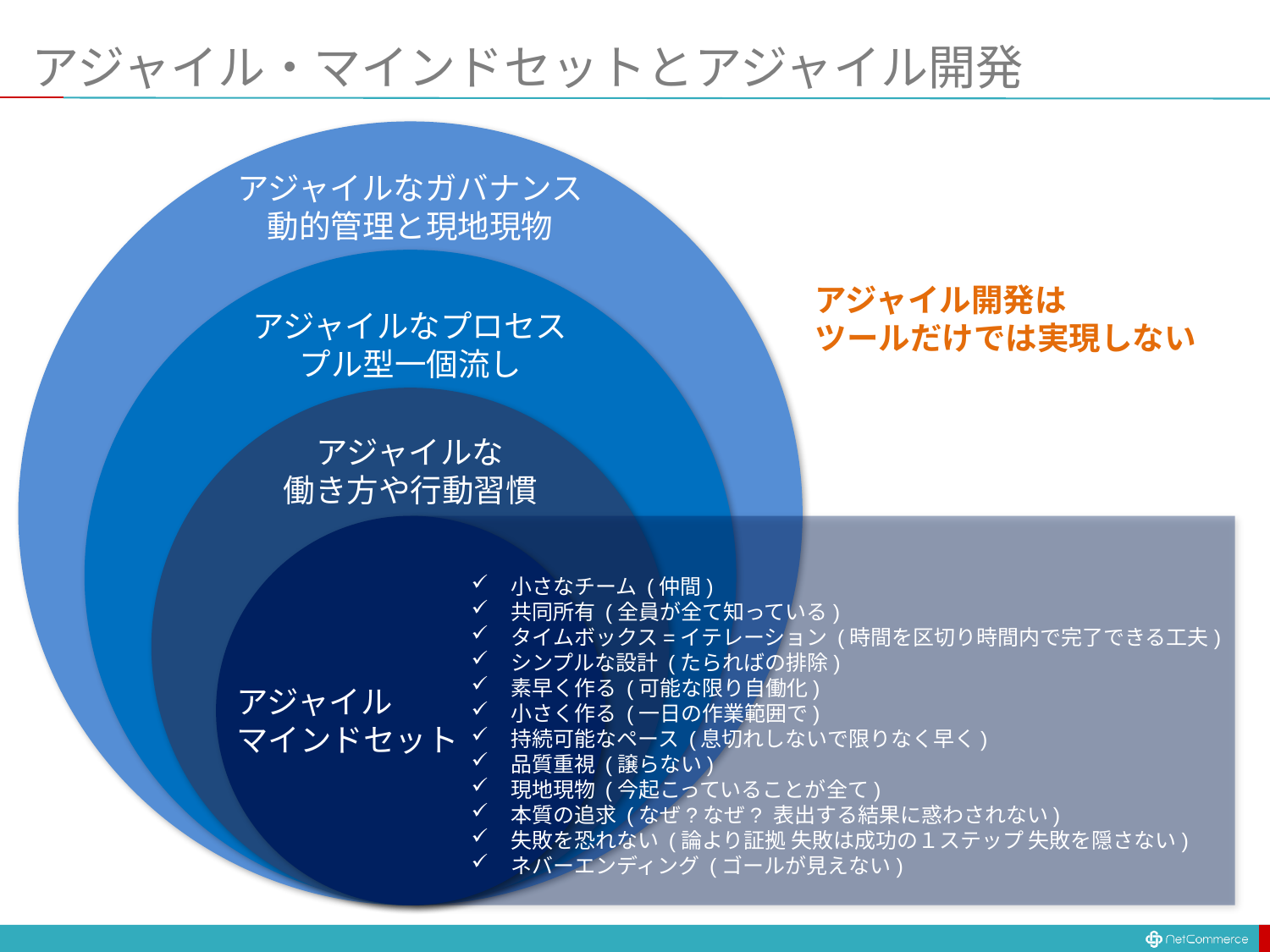

# アジャイル・マインドセットとアジャイル開発

アジャイルなガバナンス
動的管理と現地現物

アジャイル開発は
ツールだけでは実現しない
アジャイルなプロセス
プル型一個流し

アジャイルな
働き方や行動習慣

小さなチーム (仲間)
共同所有 (全員が全て知っている)
タイムボックス=イテレーション (時間を区切り時間内で完了できる工夫)
シンプルな設計 (たらればの排除)
素早く作る (可能な限り自働化)
小さく作る (一日の作業範囲で)
持続可能なペース (息切れしないで限りなく早く)
品質重視 (譲らない)
現地現物 (今起こっていることが全て)
本質の追求 (なぜ?なぜ? 表出する結果に惑わされない)
失敗を恐れない (論より証拠 失敗は成功の１ステップ 失敗を隠さない)
ネバーエンディング (ゴールが見えない)
アジャイル
マインドセット